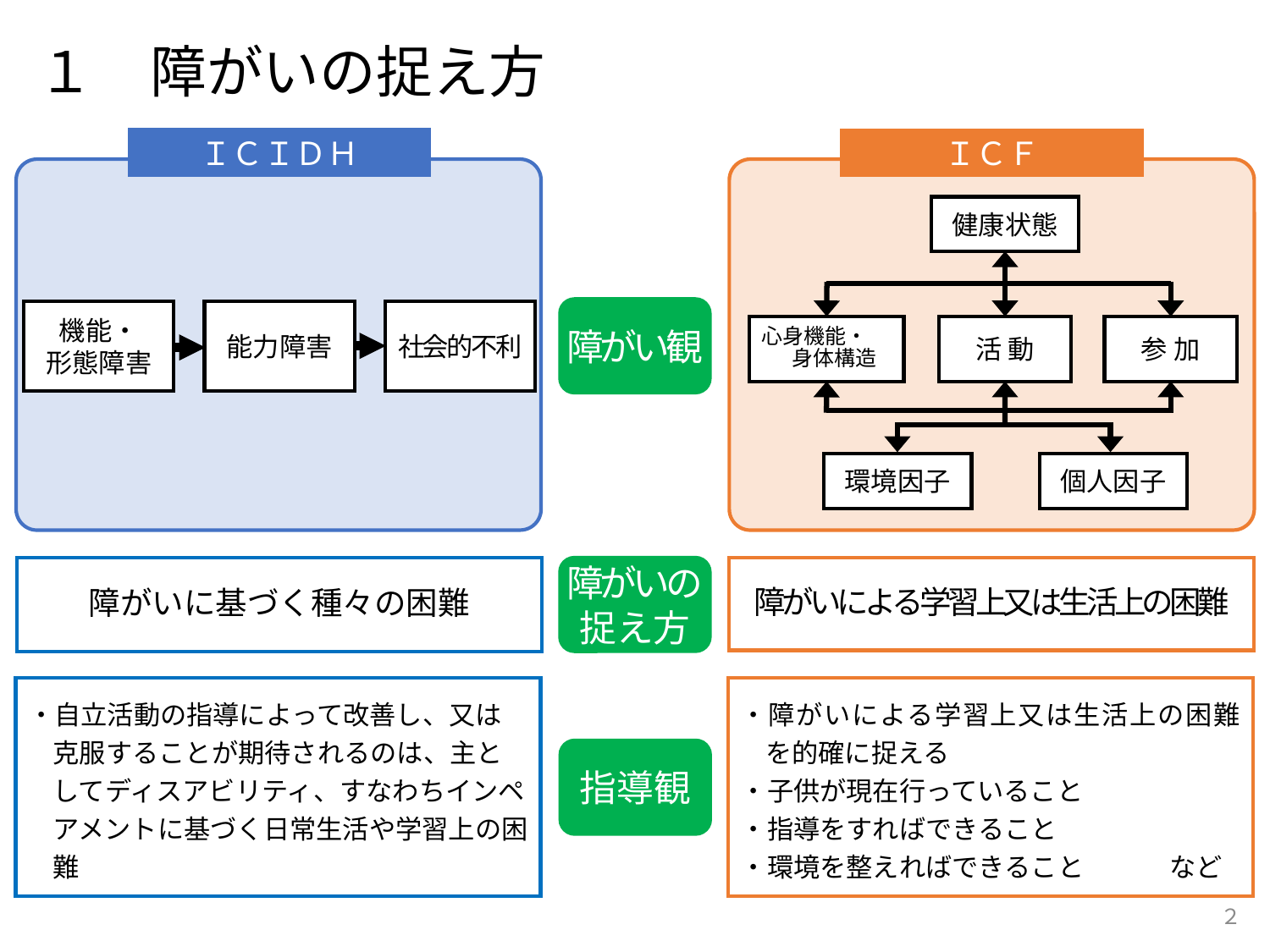

１　障がいの捉え方
ＩＣＩＤＨ
ＩＣＦ

健康状態
 心身機能・
　　身体構造
活 動
参 加
環境因子
個人因子

障がい観
機能・
形態障害
能力障害
社会的不利
障がいに基づく種々の困難
障がいの
捉え方
障がいによる学習上又は生活上の困難
・自立活動の指導によって改善し、又は克服することが期待されるのは、主としてディスアビリティ、すなわちインペアメントに基づく日常生活や学習上の困難
・障がいによる学習上又は生活上の困難を的確に捉える
・子供が現在行っていること
・指導をすればできること
・環境を整えればできること　　 　など
指導観
２